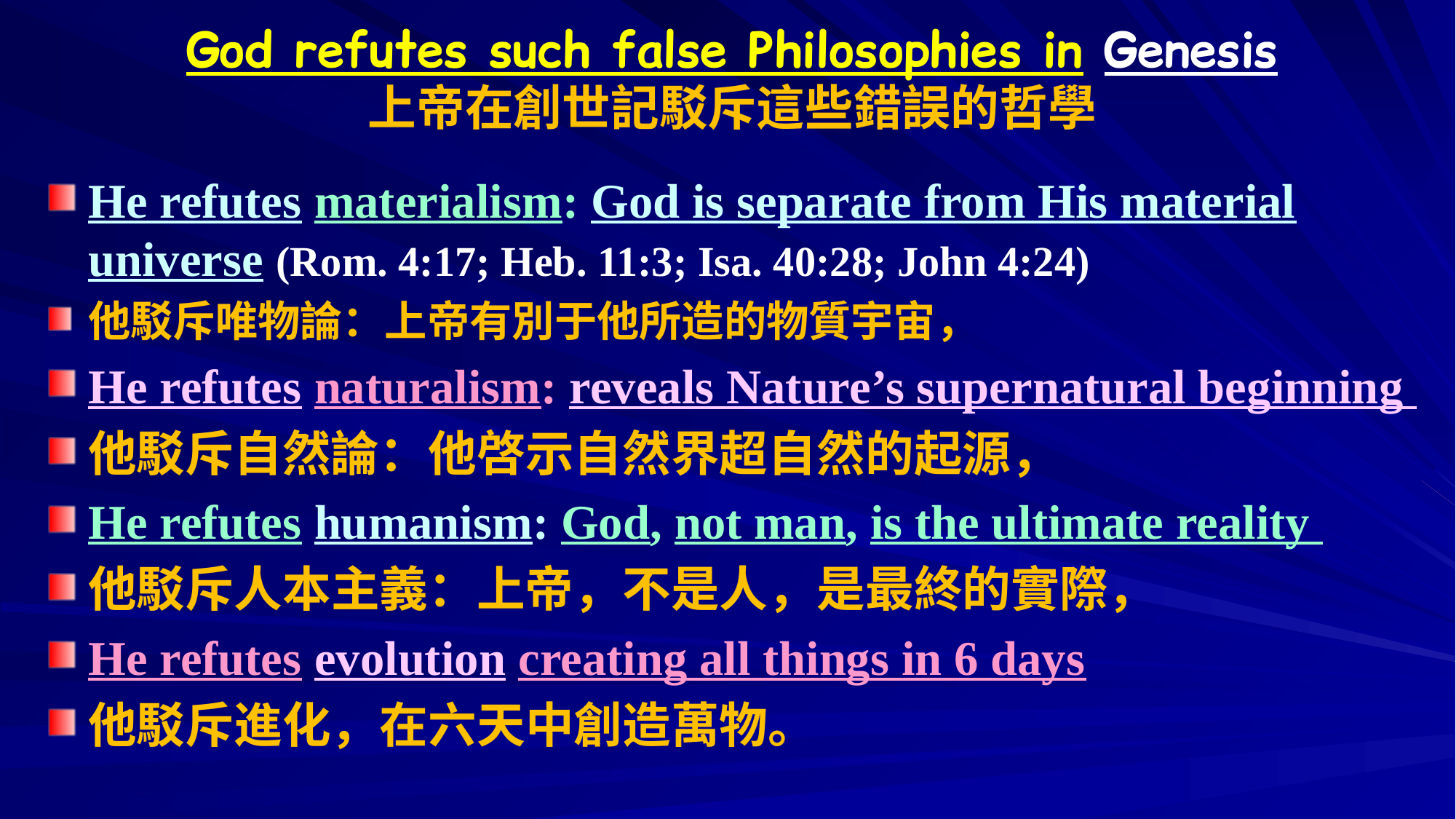

# God refutes such false Philosophies in Genesis 上帝在創世記駁斥這些錯誤的哲學
He refutes materialism: God is separate from His material universe (Rom. 4:17; Heb. 11:3; Isa. 40:28; John 4:24)
他駁斥唯物論：上帝有別于他所造的物質宇宙，
He refutes naturalism: reveals Nature’s supernatural beginning
他駁斥自然論：他啓示自然界超自然的起源，
He refutes humanism: God, not man, is the ultimate reality
他駁斥人本主義：上帝，不是人，是最終的實際，
He refutes evolution creating all things in 6 days
他駁斥進化，在六天中創造萬物。